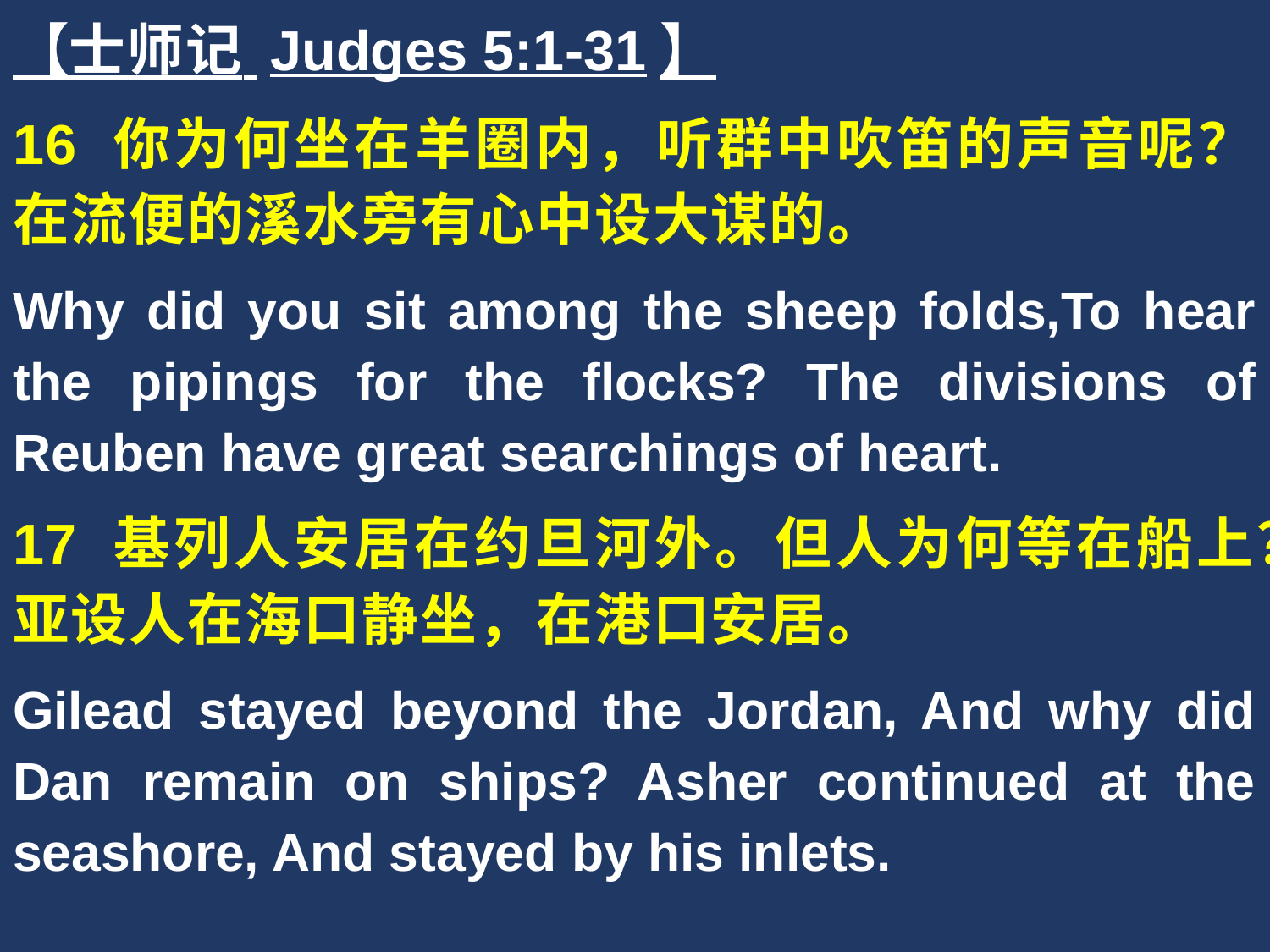

【士师记 Judges 5:1-31】
16 你为何坐在羊圈内，听群中吹笛的声音呢？在流便的溪水旁有心中设大谋的。
Why did you sit among the sheep folds,To hear the pipings for the flocks? The divisions of Reuben have great searchings of heart.
17 基列人安居在约旦河外。但人为何等在船上？亚设人在海口静坐，在港口安居。
Gilead stayed beyond the Jordan, And why did Dan remain on ships? Asher continued at the seashore, And stayed by his inlets.